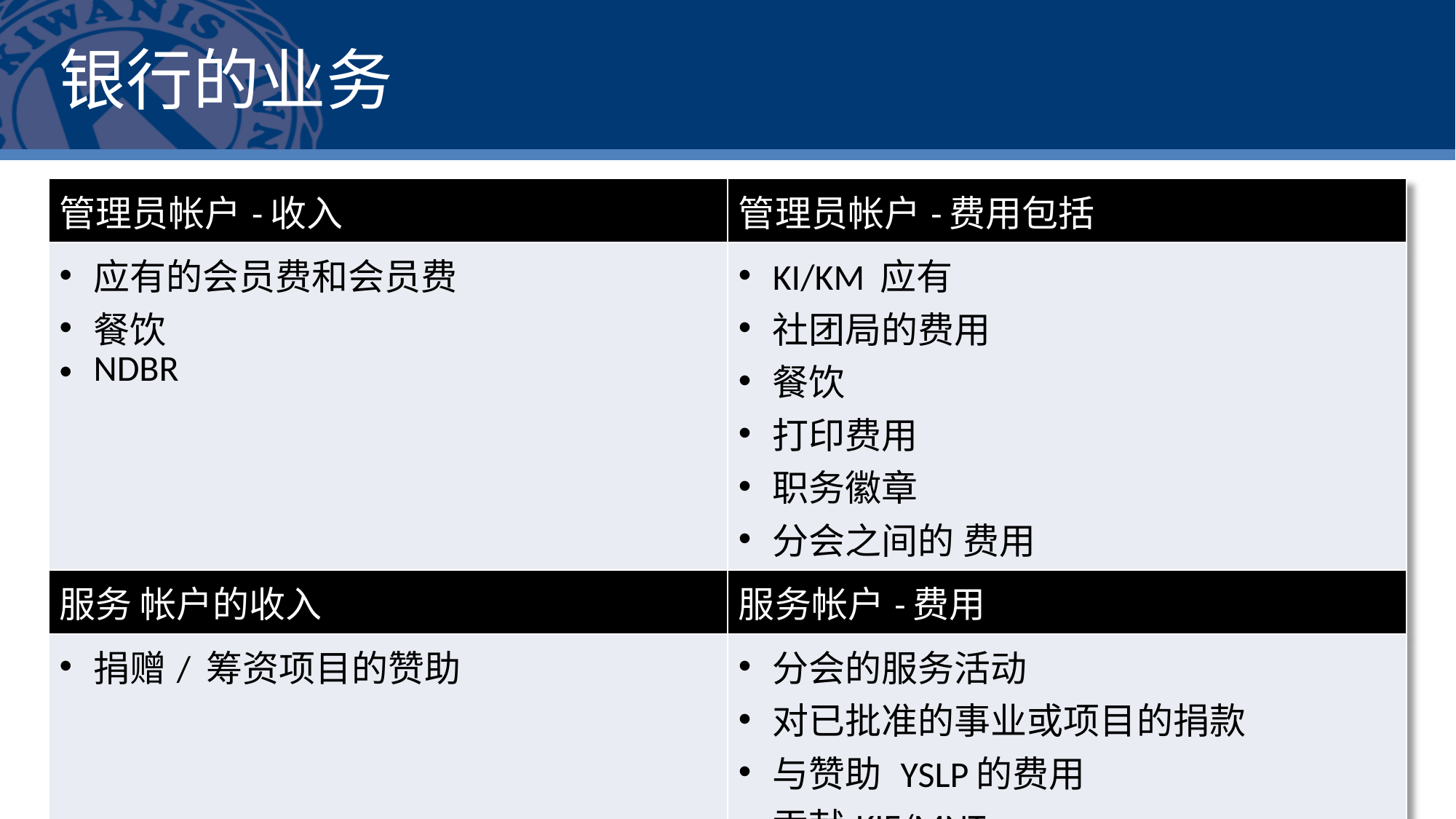

# 银行的业务
| 管理员帐户-收入 | 管理员帐户-费用包括 |
| --- | --- |
| 应有的会员费和会员费 餐饮  NDBR | KI/KM 应有 社团局的费用 餐饮 打印费用 职务徽章 分会之间的 费用 |
| 服务 帐户的收入 | 服务帐户-费用 |
| 捐赠/ 筹资项目的赞助 | 分会的服务活动 对已批准的事业或项目的捐款  与赞助 YSLP的费用  贡献KIF/MNT |